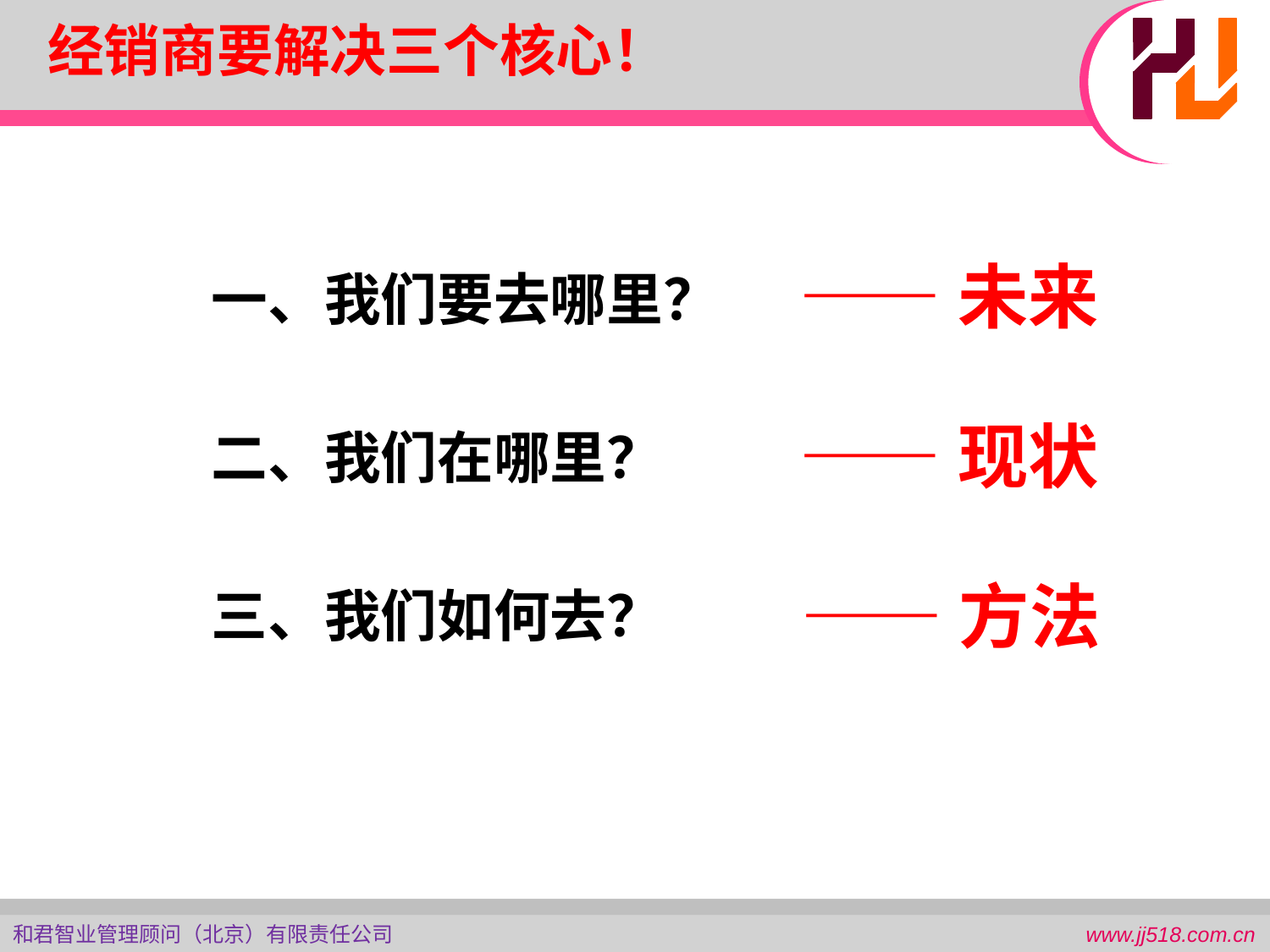

经销商要解决三个核心！
——未来
一、我们要去哪里？

二、我们在哪里？

三、我们如何去？
——现状
——方法